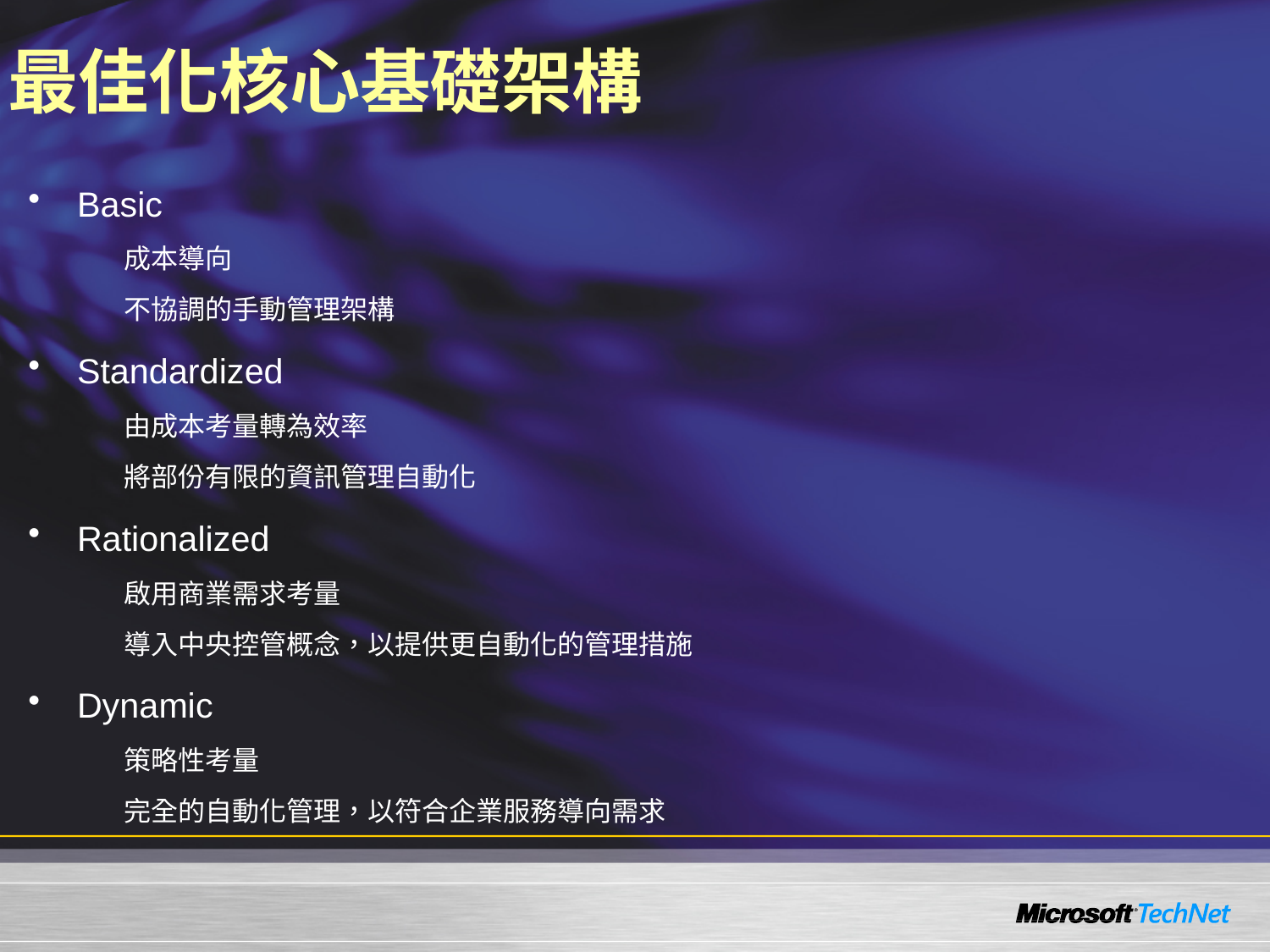

# 最佳化核心基礎架構
Basic
成本導向
不協調的手動管理架構
Standardized
由成本考量轉為效率
將部份有限的資訊管理自動化
Rationalized
啟用商業需求考量
導入中央控管概念，以提供更自動化的管理措施
Dynamic
策略性考量
完全的自動化管理，以符合企業服務導向需求